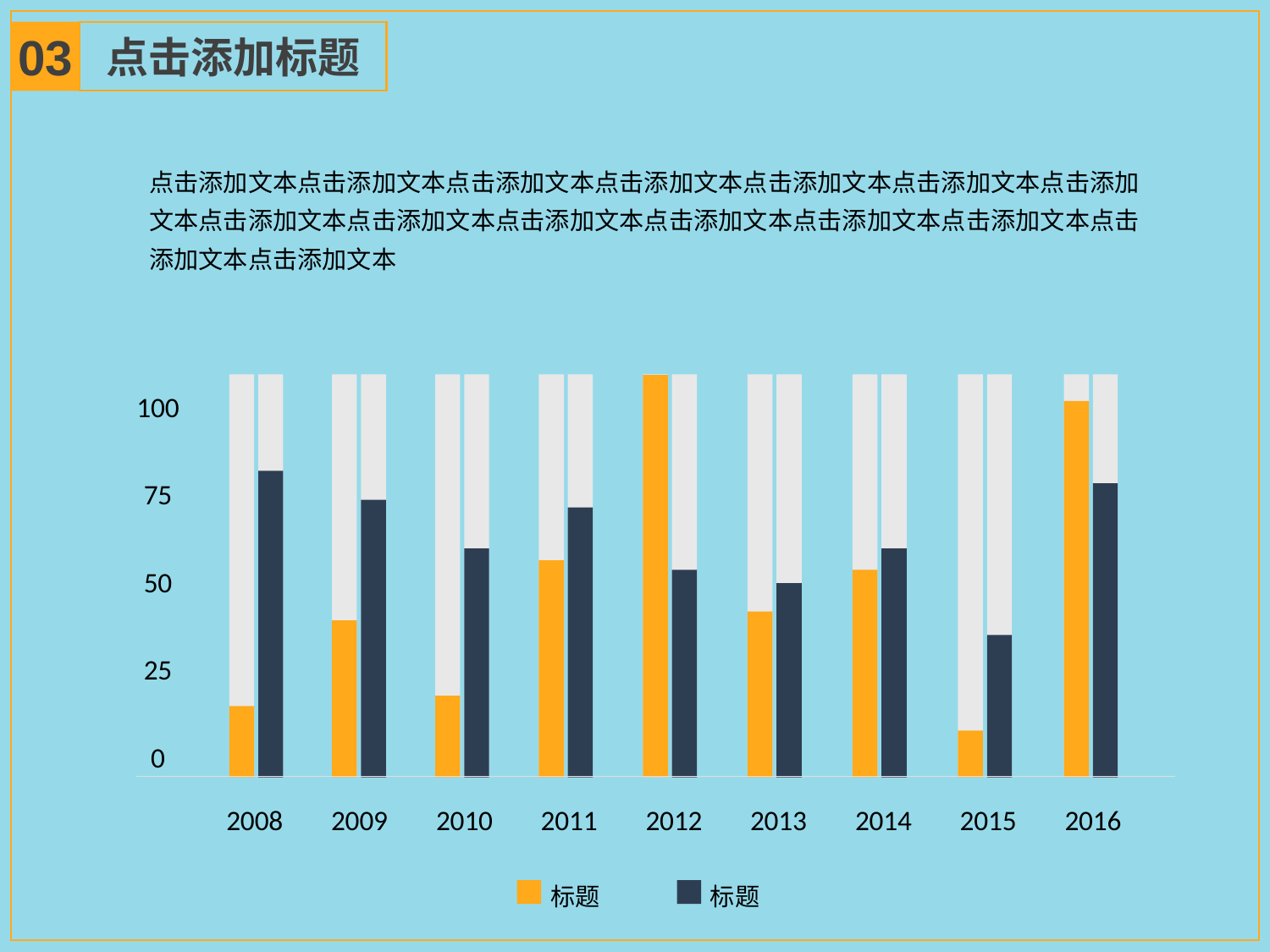

03
点击添加标题
点击添加文本点击添加文本点击添加文本点击添加文本点击添加文本点击添加文本点击添加文本点击添加文本点击添加文本点击添加文本点击添加文本点击添加文本点击添加文本点击添加文本点击添加文本
100

75

50

25

0

2008
2009
2010
2011
2012
2013
2014
2015
2016
标题
标题